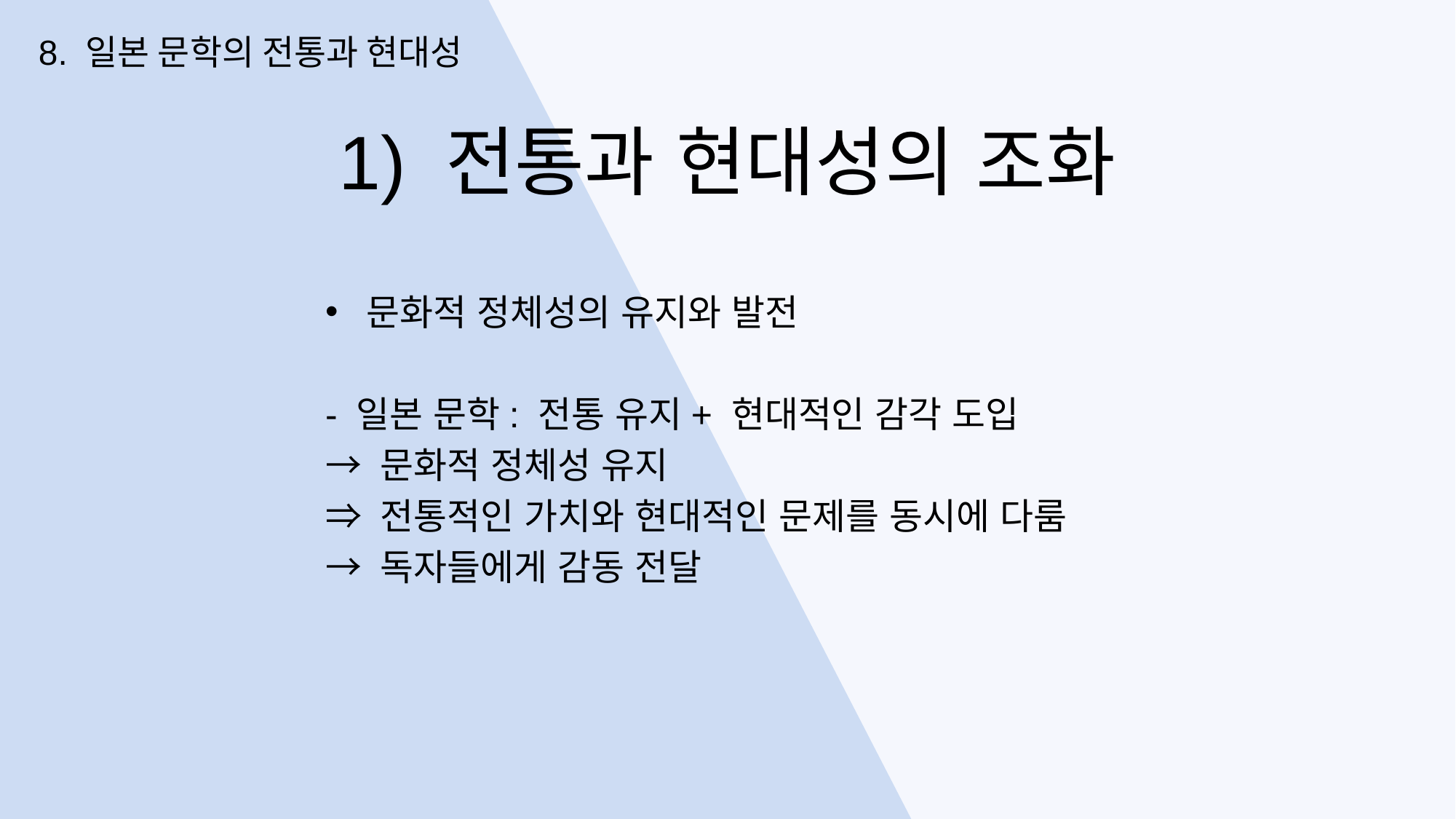

8. 일본 문학의 전통과 현대성
1) 전통과 현대성의 조화
문화적 정체성의 유지와 발전

- 일본 문학: 전통 유지+ 현대적인 감각 도입
→ 문화적 정체성 유지
⇒ 전통적인 가치와 현대적인 문제를 동시에 다룸
→ 독자들에게 감동 전달